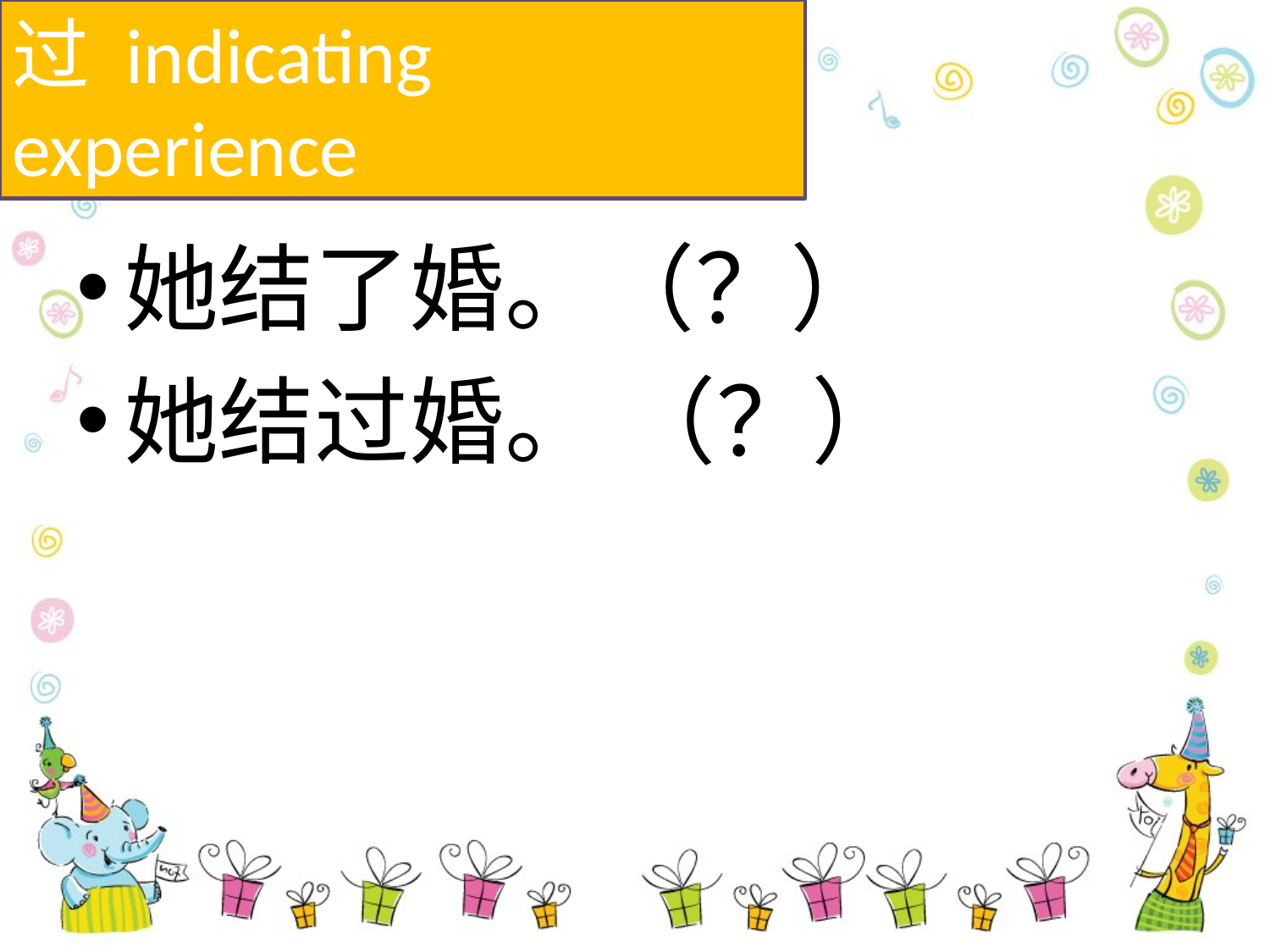

过 indicating experience
#
她结了婚。（？）
她结过婚。 （？）